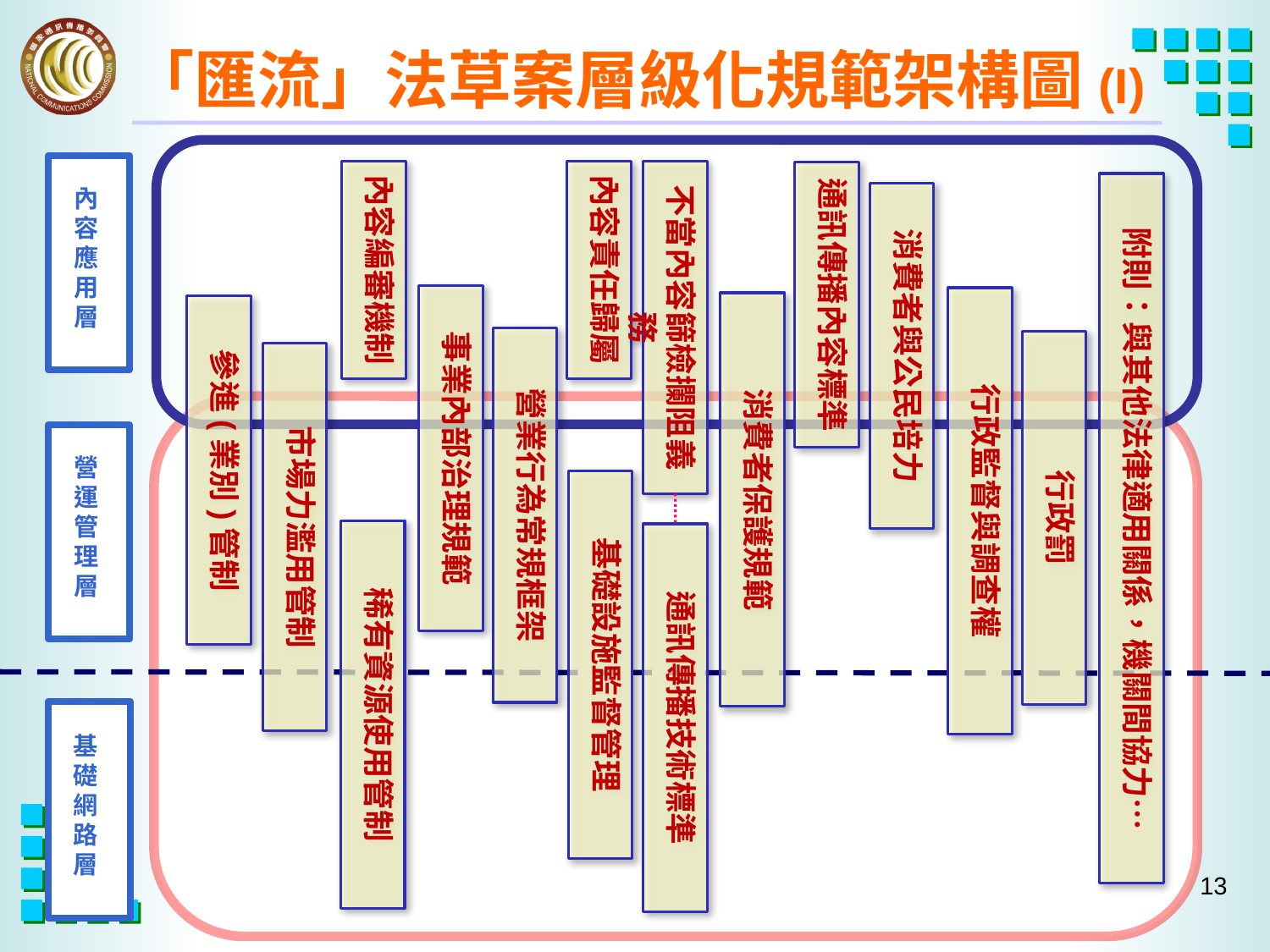

# 「匯流」法草案層級化規範架構圖(I)

內容應用層
內容責任歸屬
不當內容篩檢攔阻義務
內容編審機制
通訊傳播內容標準
附則：與其他法律適用關係，機關間協力…
消費者與公民培力
事業內部治理規範
行政監督與調查權
消費者保護規範
參進(業別)管制
營業行為常規框架
行政罰
市場力濫用管制

營運管理層
基礎設施監督管理
稀有資源使用管制
通訊傳播技術標準

基礎網路層
13